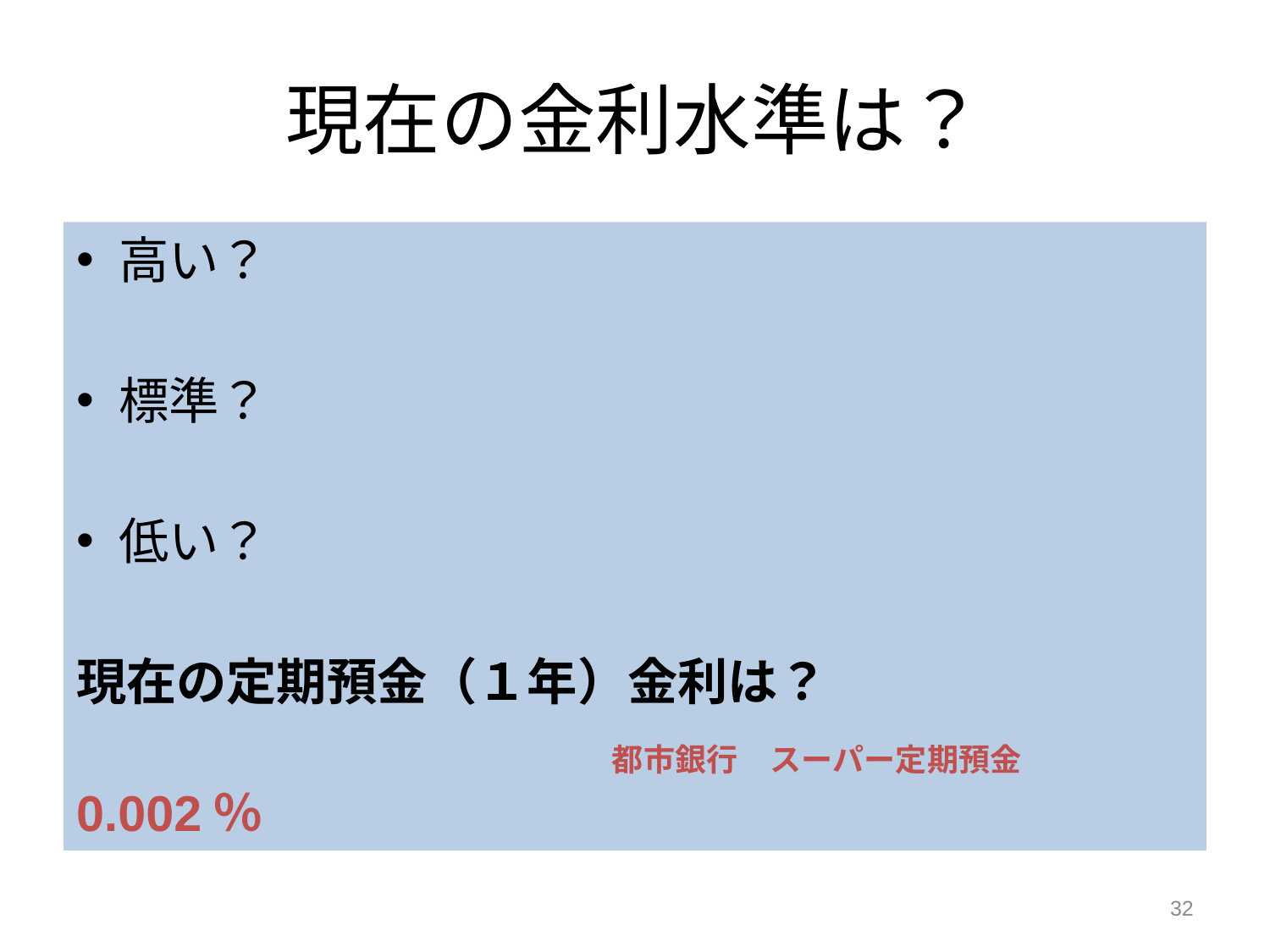

# 現在の金利水準は？
高い？

標準？

低い？

現在の定期預金（１年）金利は？
　　　　　　　　　　　　　　　　　都市銀行　スーパー定期預金　0.002％
32